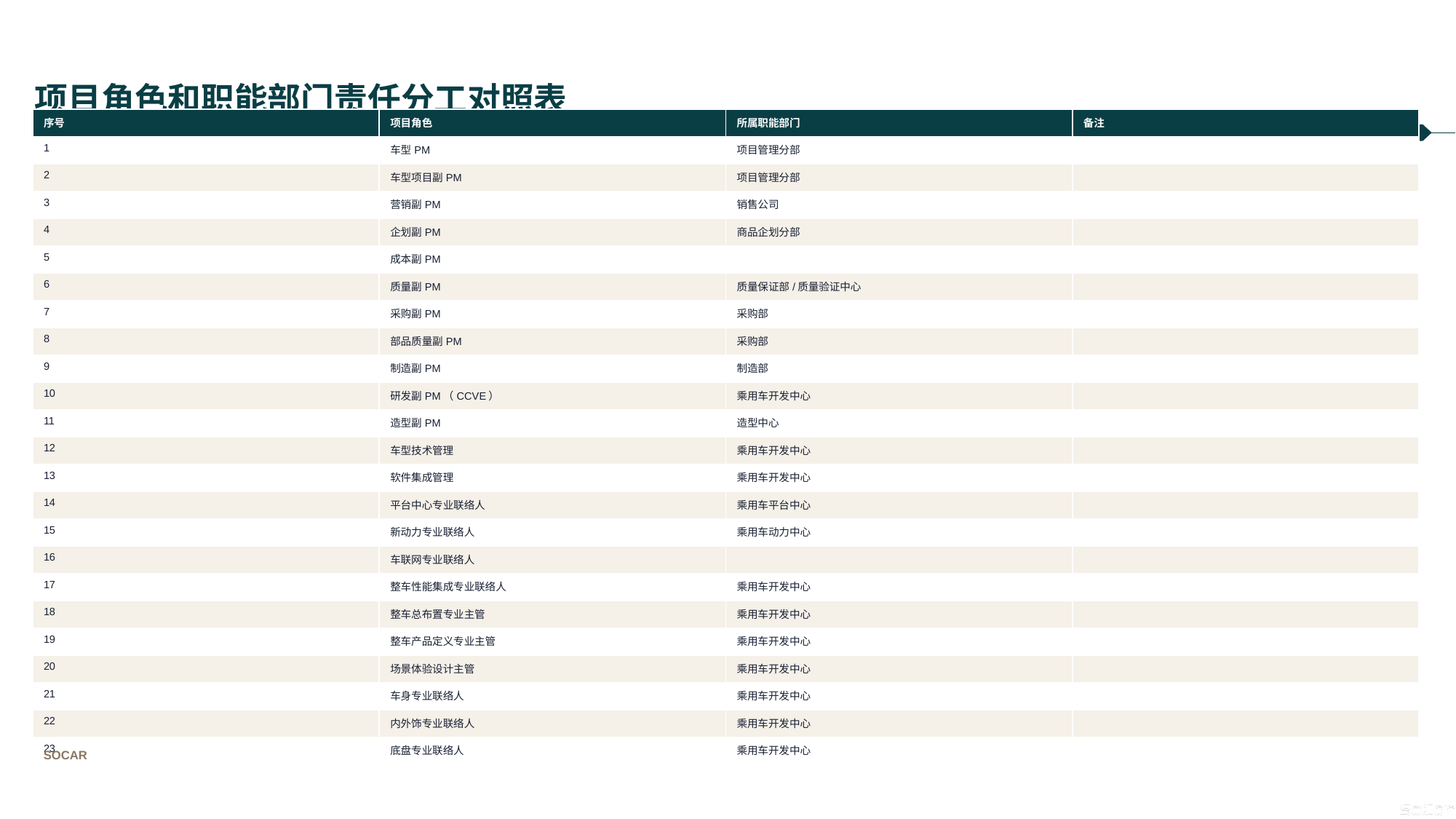

# 项目角色和职能部门责任分工对照表
| 序号 | 项目角色 | 所属职能部门 | 备注 |
| --- | --- | --- | --- |
| 1 | 车型PM | 项目管理分部 |  |
| 2 | 车型项目副PM | 项目管理分部 |  |
| 3 | 营销副PM | 销售公司 |  |
| 4 | 企划副PM | 商品企划分部 |  |
| 5 | 成本副PM |  |  |
| 6 | 质量副PM | 质量保证部/质量验证中心 |  |
| 7 | 采购副PM | 采购部 |  |
| 8 | 部品质量副PM | 采购部 |  |
| 9 | 制造副PM | 制造部 |  |
| 10 | 研发副PM（CCVE） | 乘用车开发中心 |  |
| 11 | 造型副PM | 造型中心 |  |
| 12 | 车型技术管理 | 乘用车开发中心 |  |
| 13 | 软件集成管理 | 乘用车开发中心 |  |
| 14 | 平台中心专业联络人 | 乘用车平台中心 |  |
| 15 | 新动力专业联络人 | 乘用车动力中心 |  |
| 16 | 车联网专业联络人 |  |  |
| 17 | 整车性能集成专业联络人 | 乘用车开发中心 |  |
| 18 | 整车总布置专业主管 | 乘用车开发中心 |  |
| 19 | 整车产品定义专业主管 | 乘用车开发中心 |  |
| 20 | 场景体验设计主管 | 乘用车开发中心 |  |
| 21 | 车身专业联络人 | 乘用车开发中心 |  |
| 22 | 内外饰专业联络人 | 乘用车开发中心 |  |
| 23 | 底盘专业联络人 | 乘用车开发中心 |  |
SOCAR